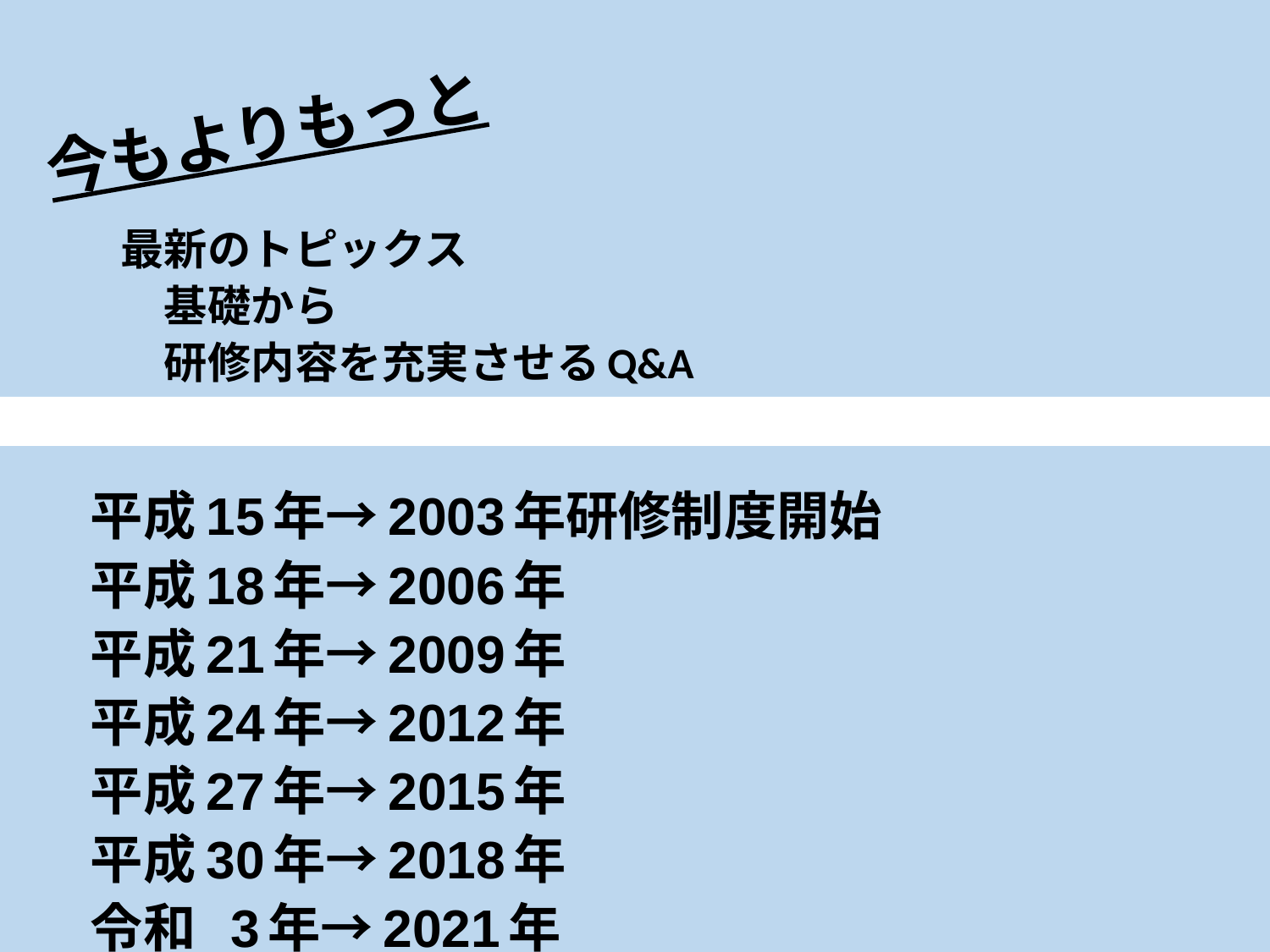

今もよりもっと
# 最新のトピックス 　基礎から 　研修内容を充実させるQ&A

平成15年→2003年研修制度開始
平成18年→2006年
平成21年→2009年
平成24年→2012年
平成27年→2015年
平成30年→2018年
令和  3年→2021年